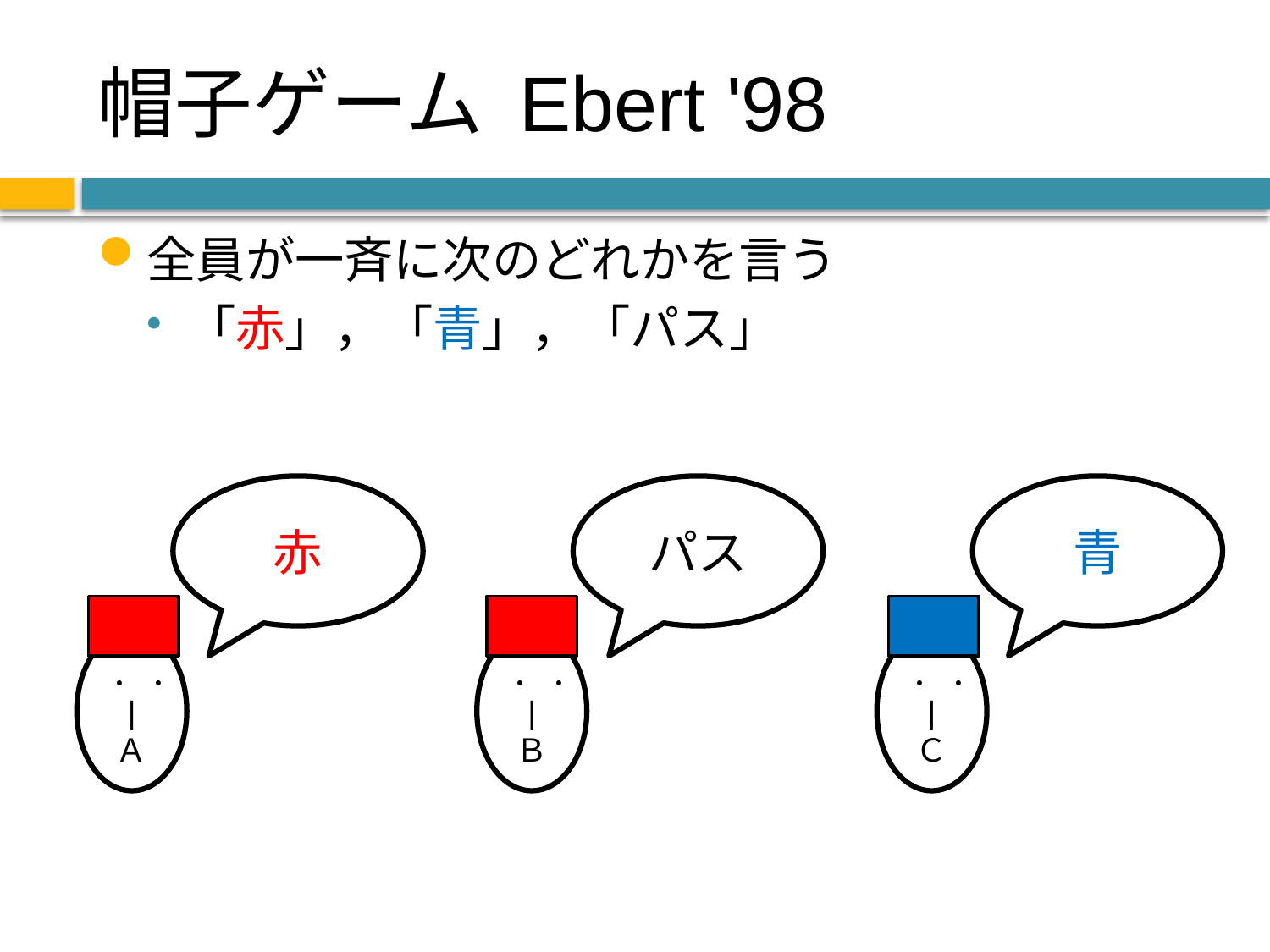

# 帽子ゲーム Ebert '98
全員が一斉に次のどれかを言う
「赤」，「青」，「パス」
赤
パス
青

． ．
|
Ａ
． ．
|
Ｂ
． ．
|
Ｃ